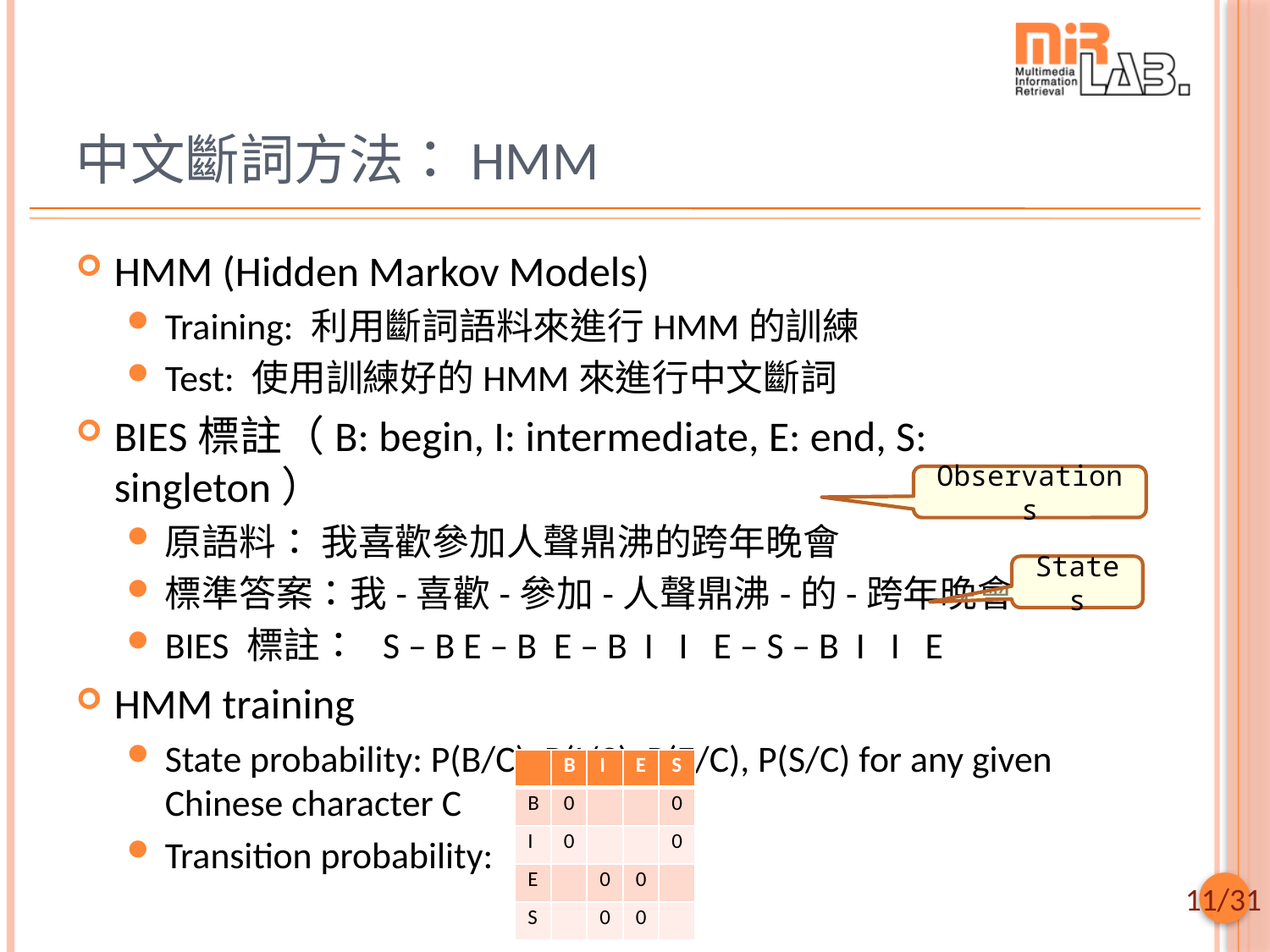

# 中文斷詞方法：HMM
HMM (Hidden Markov Models)
Training: 利用斷詞語料來進行HMM的訓練
Test: 使用訓練好的HMM來進行中文斷詞
BIES標註（B: begin, I: intermediate, E: end, S: singleton）
原語料： 我喜歡參加人聲鼎沸的跨年晚會
標準答案：我-喜歡-參加-人聲鼎沸-的-跨年晚會
BIES 標註：  S – B E – B  E – B  I   I   E – S – B  I   I   E
HMM training
State probability: P(B/C), P(I/C), P(E/C), P(S/C) for any given Chinese character C
Transition probability:

Observations
States
|  | B | I | E | S |
| --- | --- | --- | --- | --- |
| B | 0 |  |  | 0 |
| I | 0 |  |  | 0 |
| E |  | 0 | 0 |  |
| S |  | 0 | 0 |  |